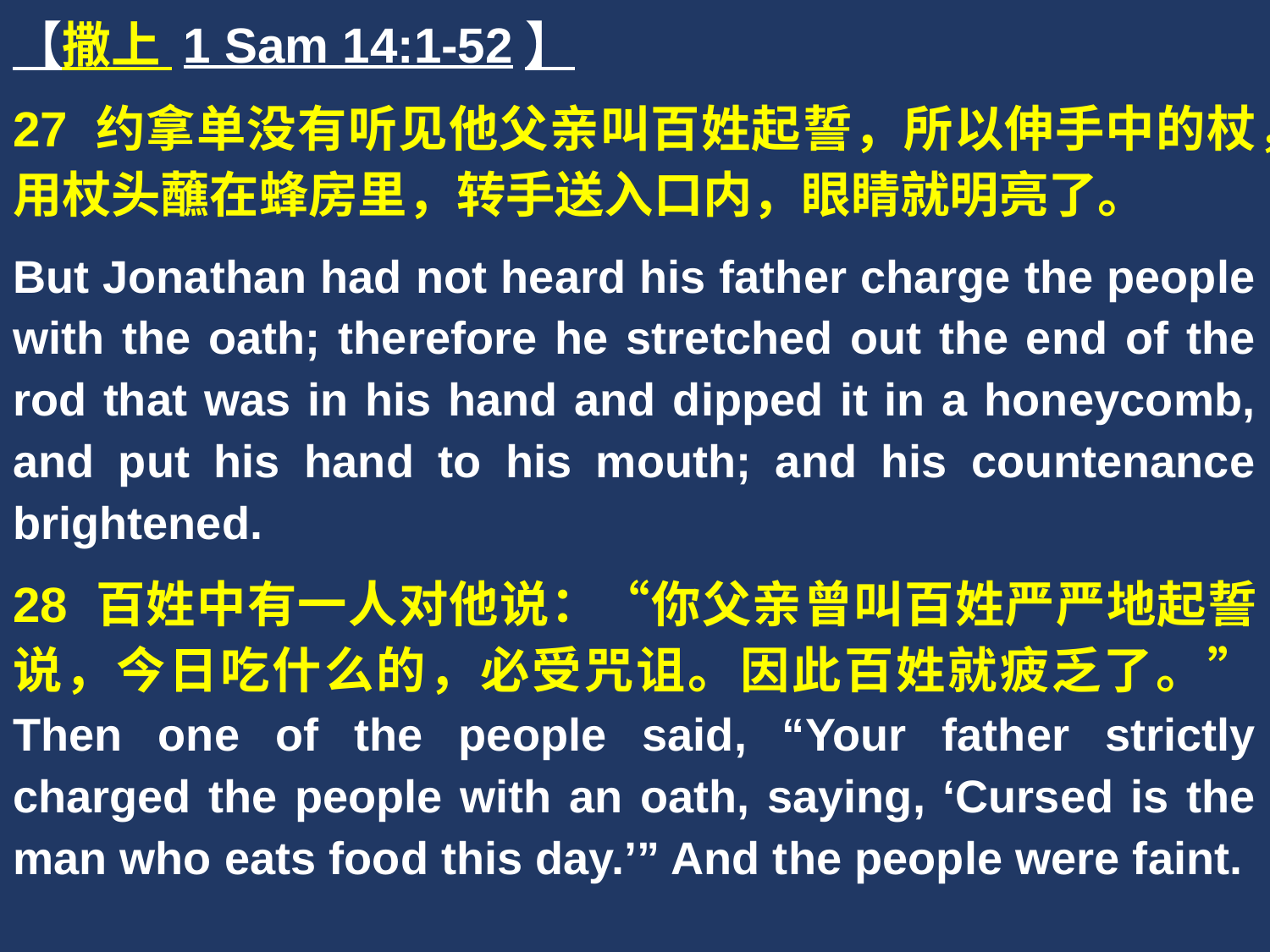

【撒上 1 Sam 14:1-52】
27 约拿单没有听见他父亲叫百姓起誓，所以伸手中的杖，用杖头蘸在蜂房里，转手送入口内，眼睛就明亮了。
But Jonathan had not heard his father charge the people with the oath; therefore he stretched out the end of the rod that was in his hand and dipped it in a honeycomb, and put his hand to his mouth; and his countenance brightened.
28 百姓中有一人对他说：“你父亲曾叫百姓严严地起誓说，今日吃什么的，必受咒诅。因此百姓就疲乏了。” Then one of the people said, “Your father strictly charged the people with an oath, saying, ‘Cursed is the man who eats food this day.’” And the people were faint.